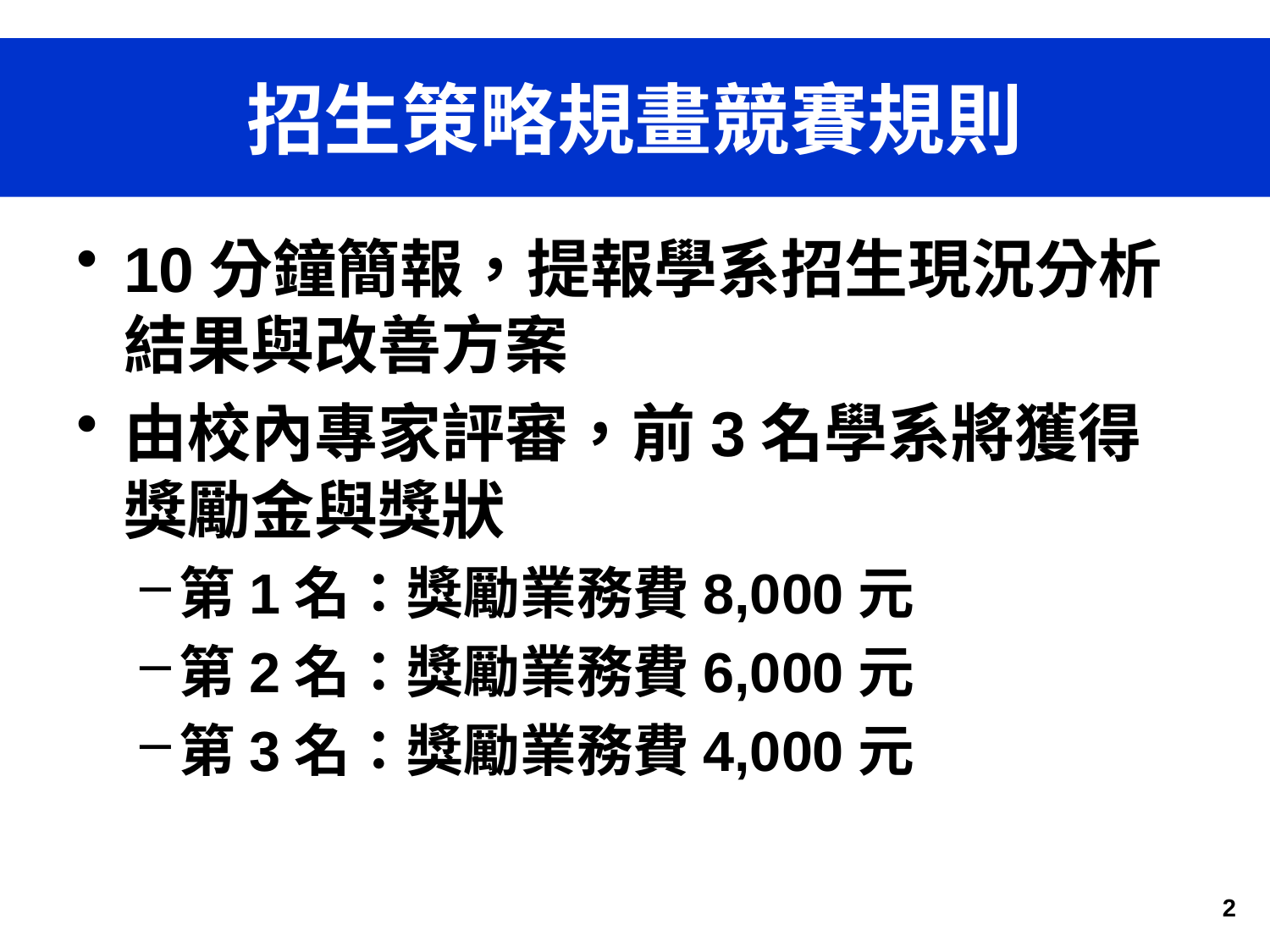

# 招生策略規畫競賽規則
10分鐘簡報，提報學系招生現況分析結果與改善方案
由校內專家評審，前3名學系將獲得獎勵金與獎狀
第1名：獎勵業務費8,000元
第2名：獎勵業務費6,000元
第3名：獎勵業務費4,000元
2